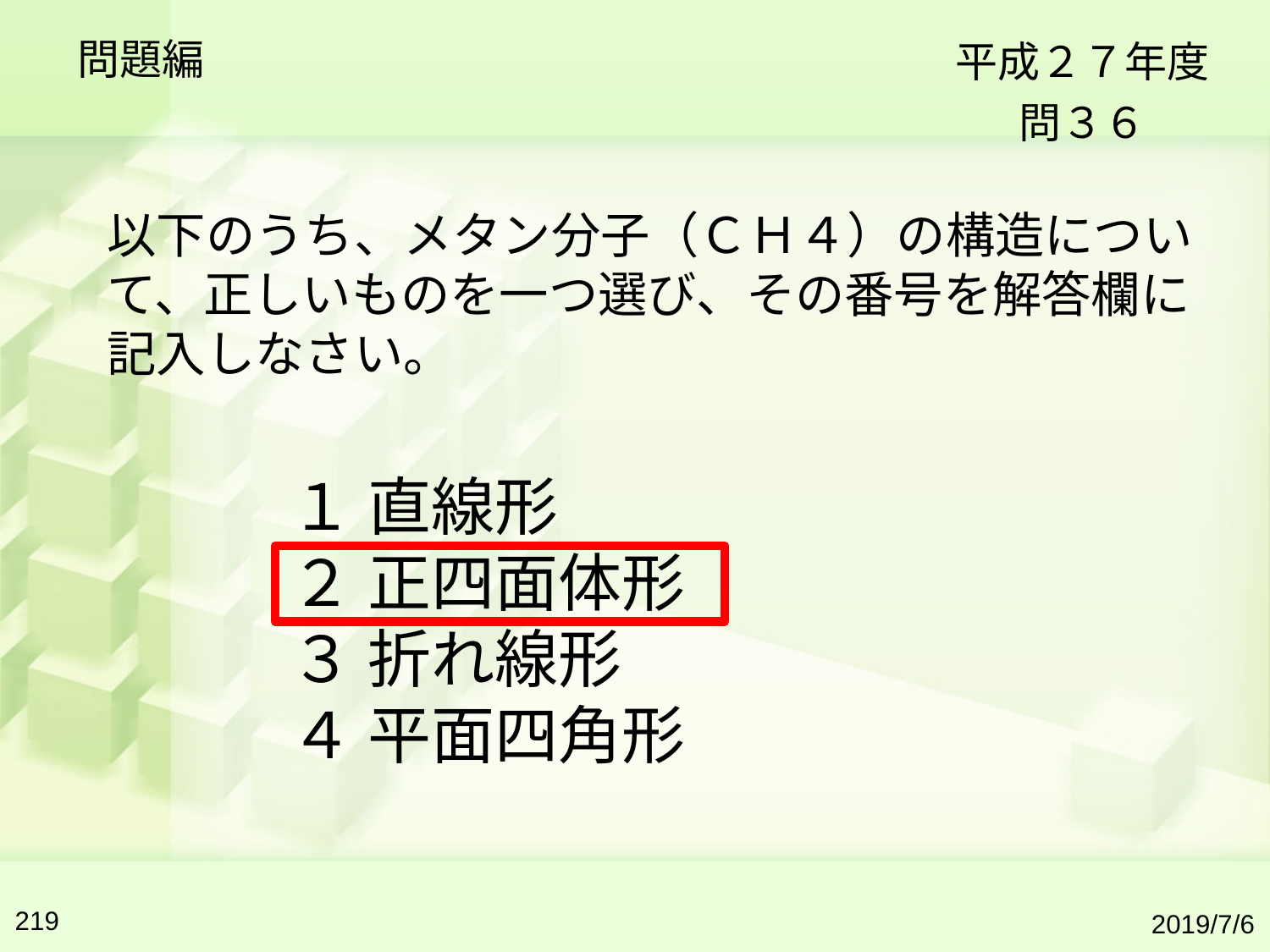

問題編
平成２７年度
問３６
以下のうち、メタン分子（ＣＨ４）の構造について、正しいものを一つ選び、その番号を解答欄に記入しなさい。
１ 直線形
２ 正四面体形
３ 折れ線形
４ 平面四角形

219
2019/7/6